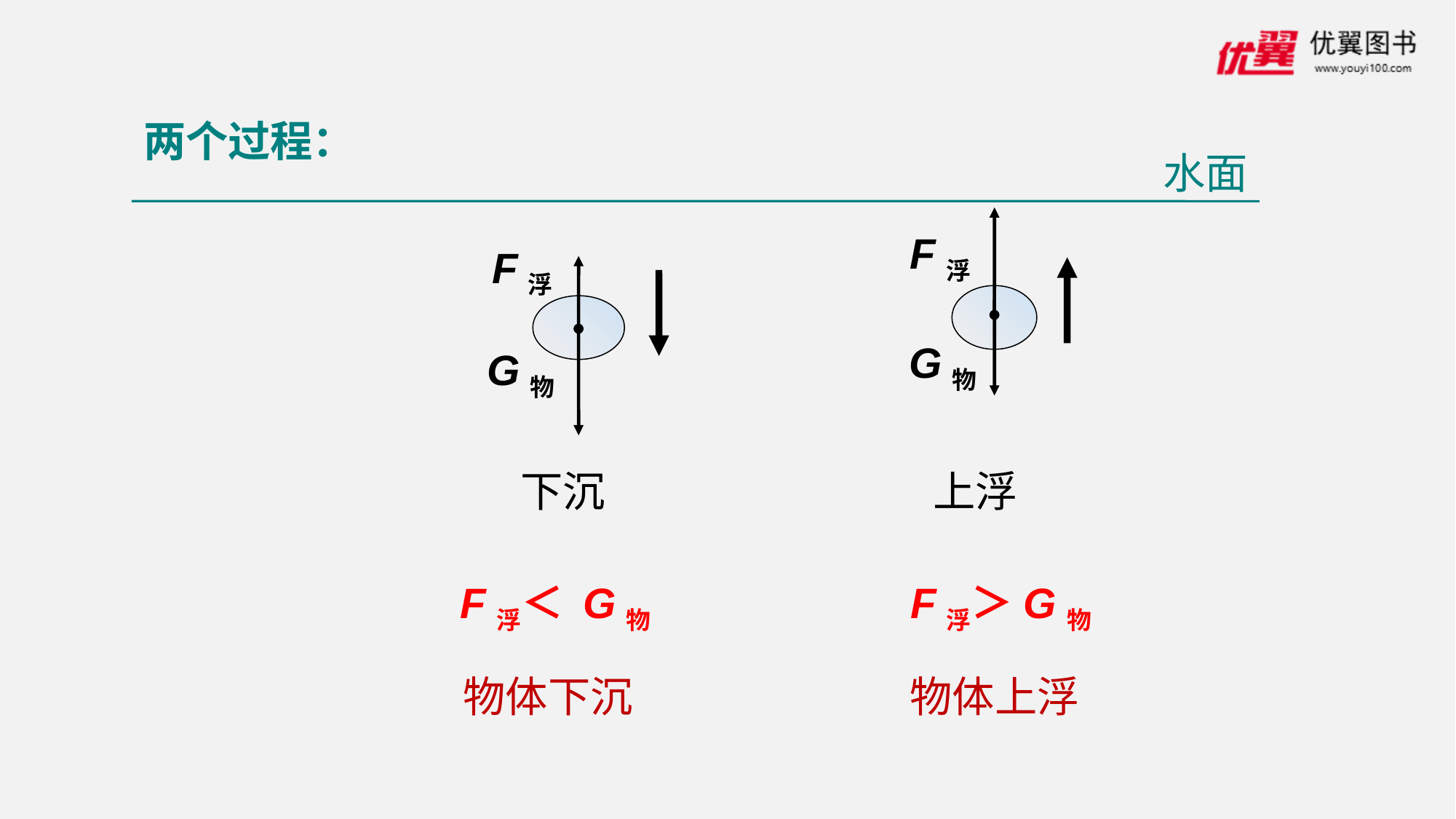

两个过程：
水面

F浮
F浮

G物

G物
下沉
上浮
F浮＜ G物
 F浮＞G物
物体下沉
物体上浮